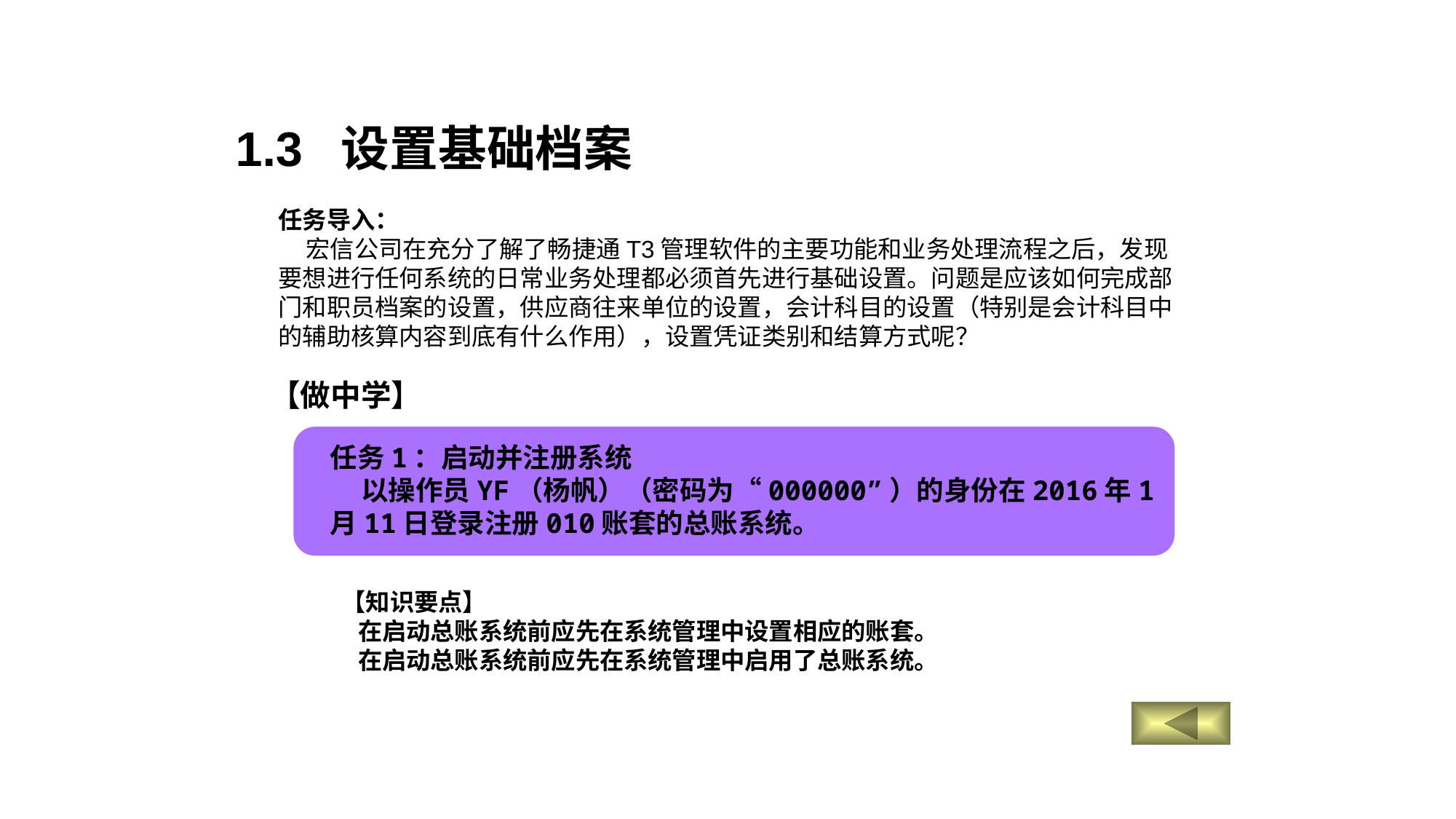

1.3  设置基础档案
任务导入：
    宏信公司在充分了解了畅捷通T3管理软件的主要功能和业务处理流程之后，发现要想进行任何系统的日常业务处理都必须首先进行基础设置。问题是应该如何完成部门和职员档案的设置，供应商往来单位的设置，会计科目的设置（特别是会计科目中的辅助核算内容到底有什么作用），设置凭证类别和结算方式呢？
【做中学】

任务1：启动并注册系统
    以操作员YF（杨帆）（密码为“000000”）的身份在2016年1月11日登录注册010账套的总账系统。
 【知识要点】
    在启动总账系统前应先在系统管理中设置相应的账套。
    在启动总账系统前应先在系统管理中启用了总账系统。